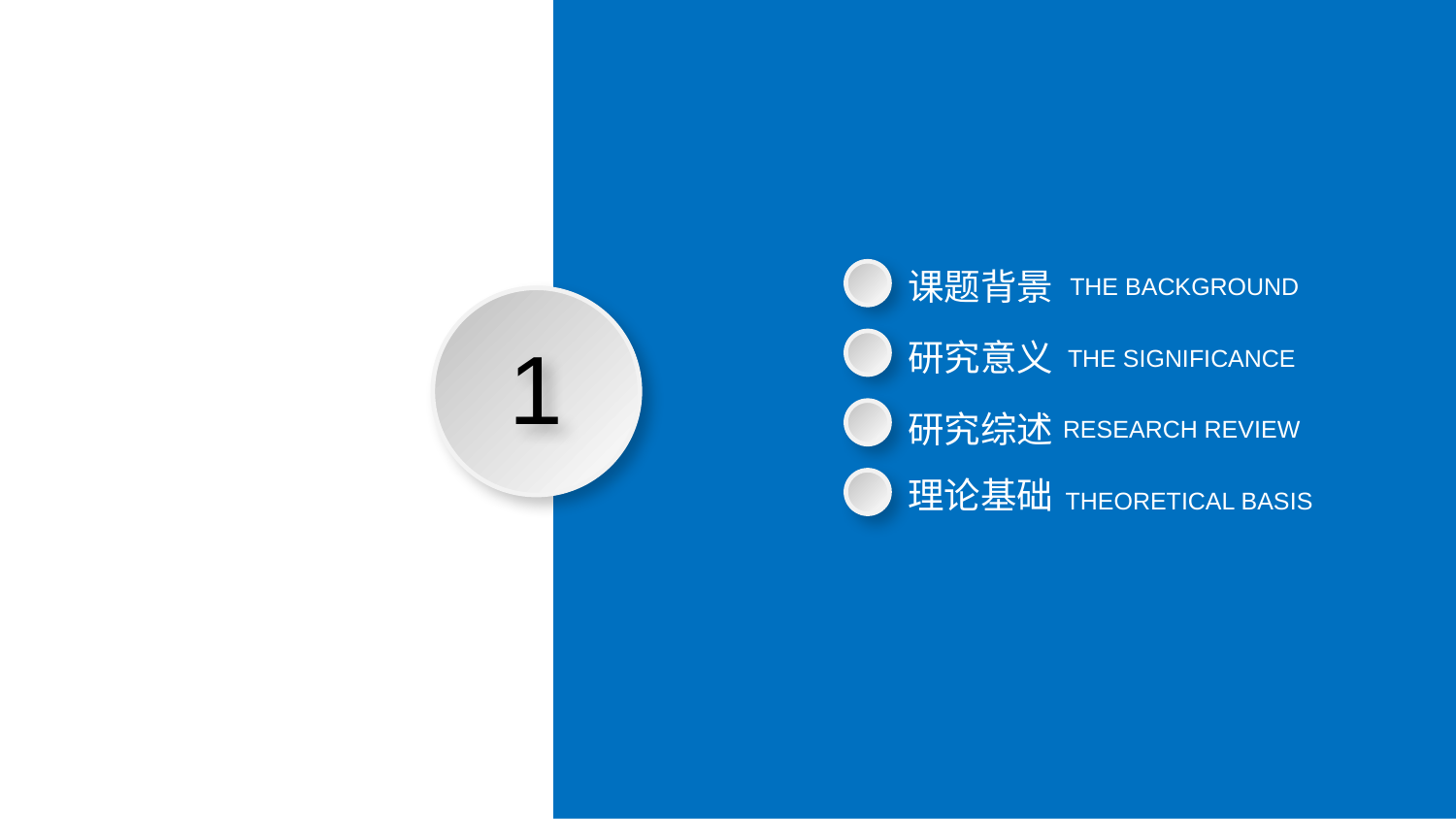

课题背景

THE BACKGROUND

1
研究意义

THE SIGNIFICANCE
研究综述

RESEARCH REVIEW
理论基础

THEORETICAL BASIS
延时符